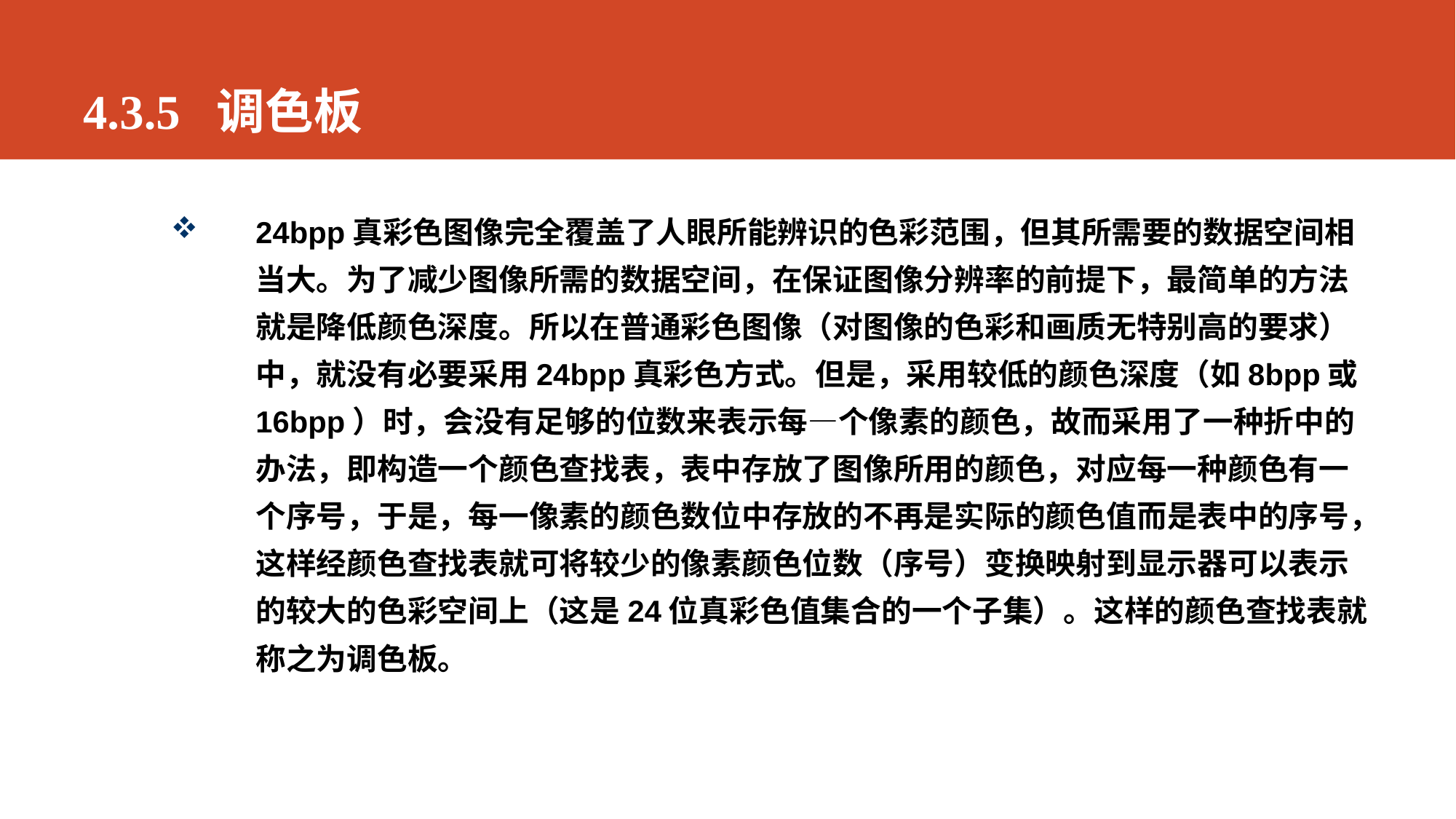

# 4.3.5  调色板
24bpp真彩色图像完全覆盖了人眼所能辨识的色彩范围，但其所需要的数据空间相当大。为了减少图像所需的数据空间，在保证图像分辨率的前提下，最简单的方法就是降低颜色深度。所以在普通彩色图像（对图像的色彩和画质无特别高的要求）中，就没有必要采用24bpp真彩色方式。但是，采用较低的颜色深度（如8bpp或16bpp）时，会没有足够的位数来表示每—个像素的颜色，故而采用了一种折中的办法，即构造一个颜色查找表，表中存放了图像所用的颜色，对应每一种颜色有一个序号，于是，每一像素的颜色数位中存放的不再是实际的颜色值而是表中的序号，这样经颜色查找表就可将较少的像素颜色位数（序号）变换映射到显示器可以表示的较大的色彩空间上（这是24位真彩色值集合的一个子集）。这样的颜色查找表就称之为调色板。